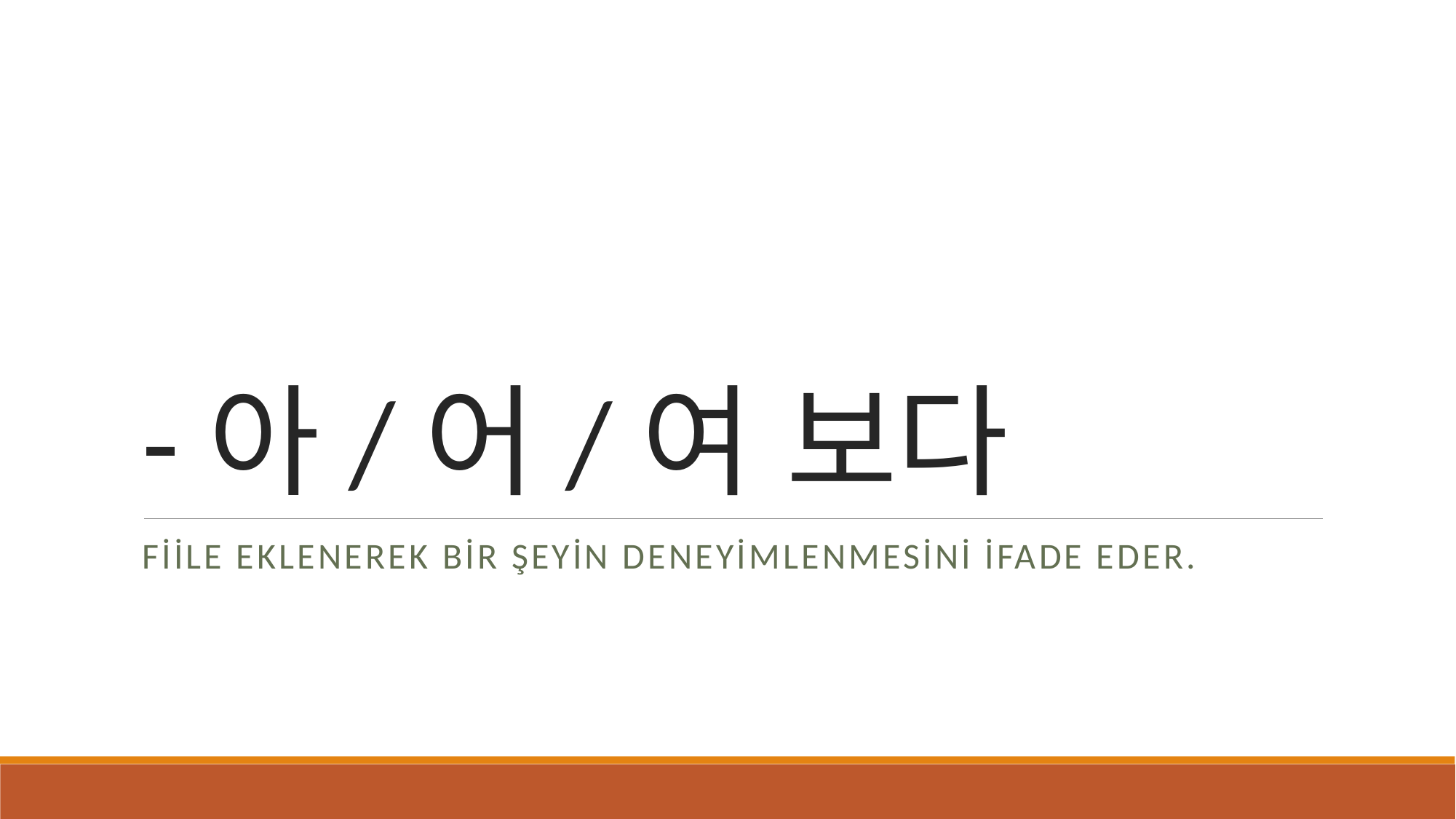

# -아/어/여 보다
Fiile eklenerek bir şeyin deneyimlenmesini ifade eder.